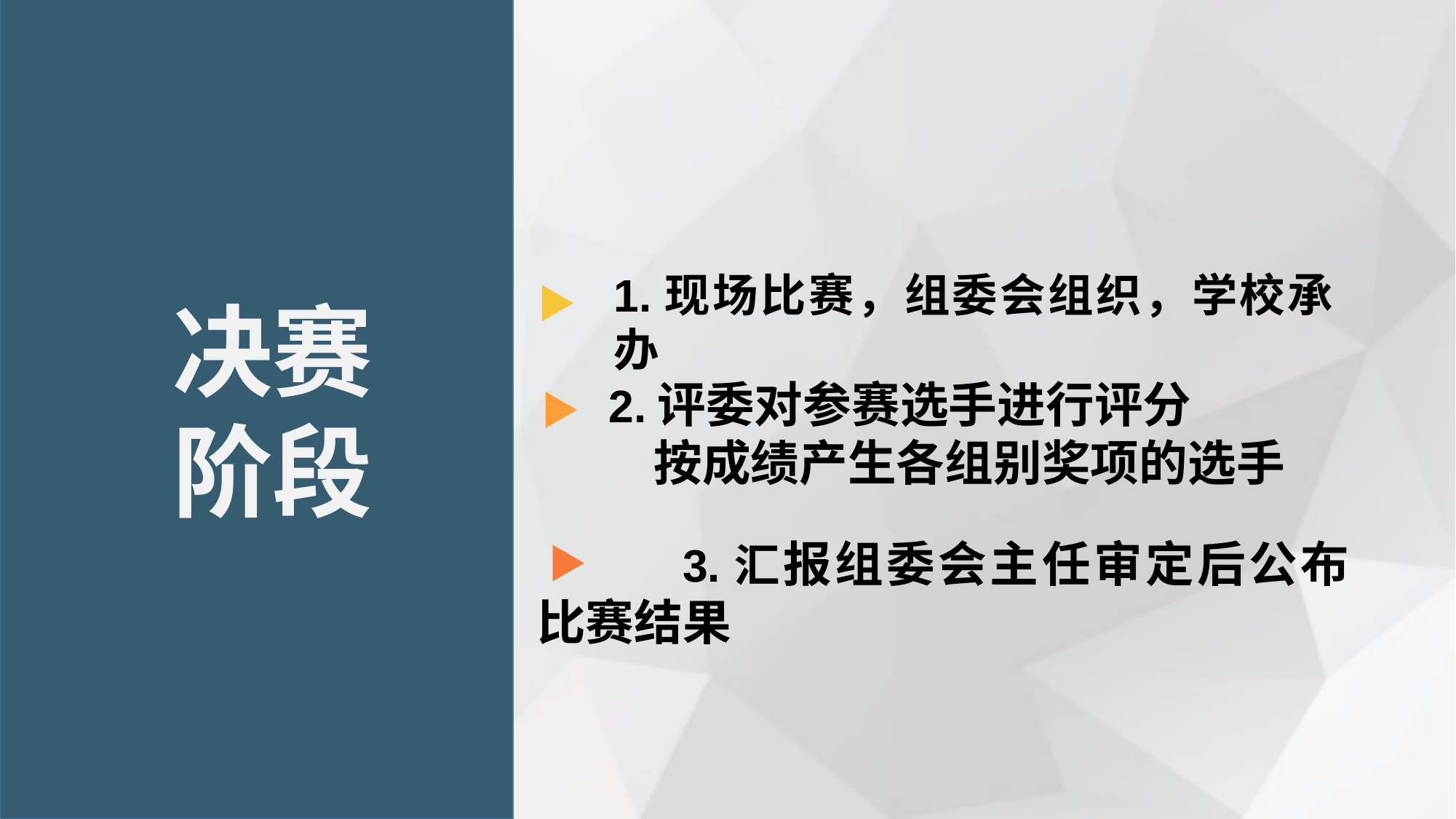

1.现场比赛，组委会组织，学校承办
决赛
阶段

2.评委对参赛选手进行评分
   按成绩产生各组别奖项的选手

3.汇报组委会主任审定后公布比赛结果